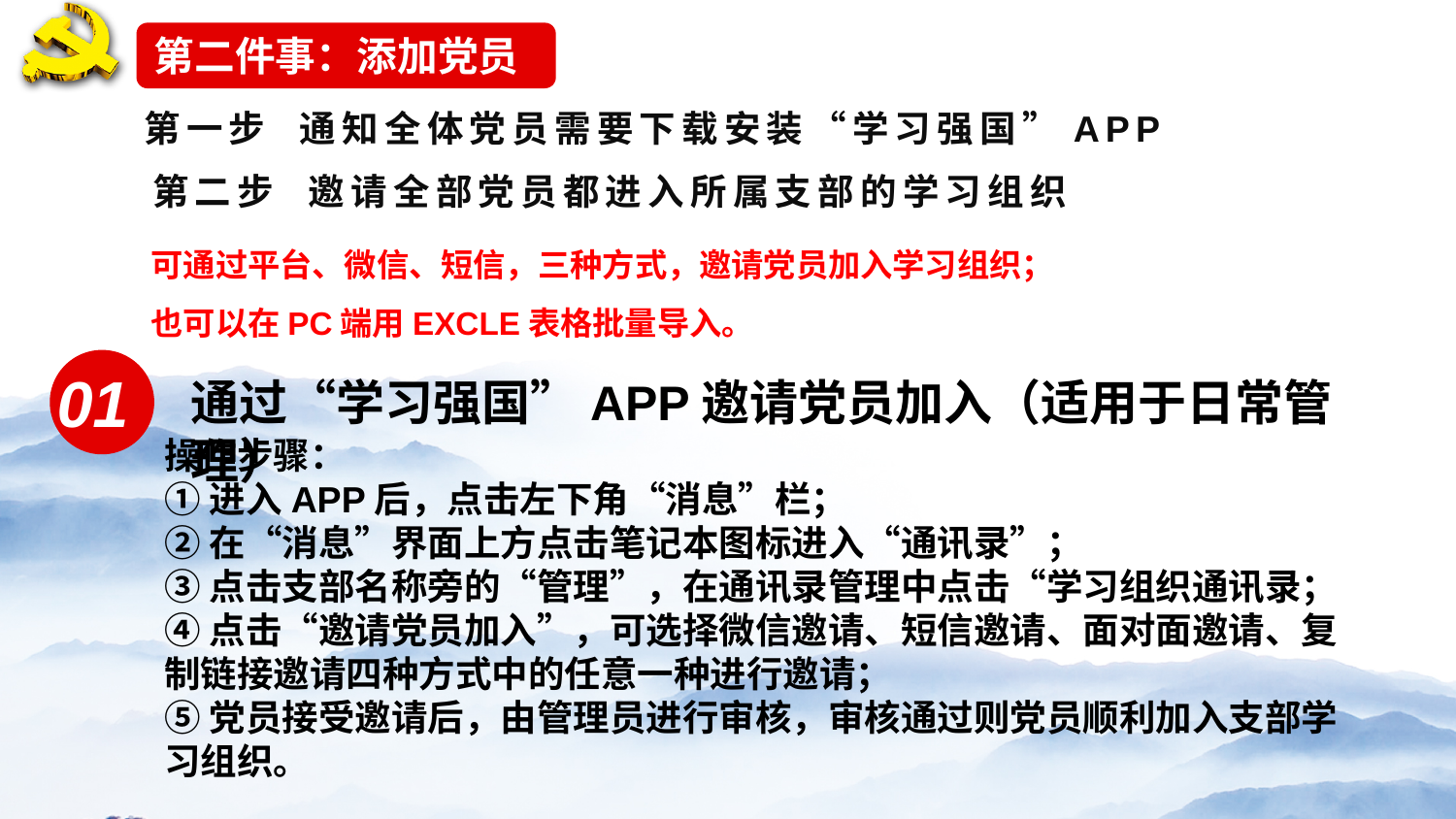

第二件事：添加党员
第一步  通知全体党员需要下载安装“学习强国”APP

第二步  邀请全部党员都进入所属支部的学习组织
可通过平台、微信、短信，三种方式，邀请党员加入学习组织；
也可以在PC端用EXCLE表格批量导入。

01
通过“学习强国”APP邀请党员加入（适用于日常管理）
操作步骤：
①进入APP后，点击左下角“消息”栏；
②在“消息”界面上方点击笔记本图标进入“通讯录”；
③点击支部名称旁的“管理”，在通讯录管理中点击“学习组织通讯录；
④点击“邀请党员加入”，可选择微信邀请、短信邀请、面对面邀请、复制链接邀请四种方式中的任意一种进行邀请；
⑤党员接受邀请后，由管理员进行审核，审核通过则党员顺利加入支部学习组织。